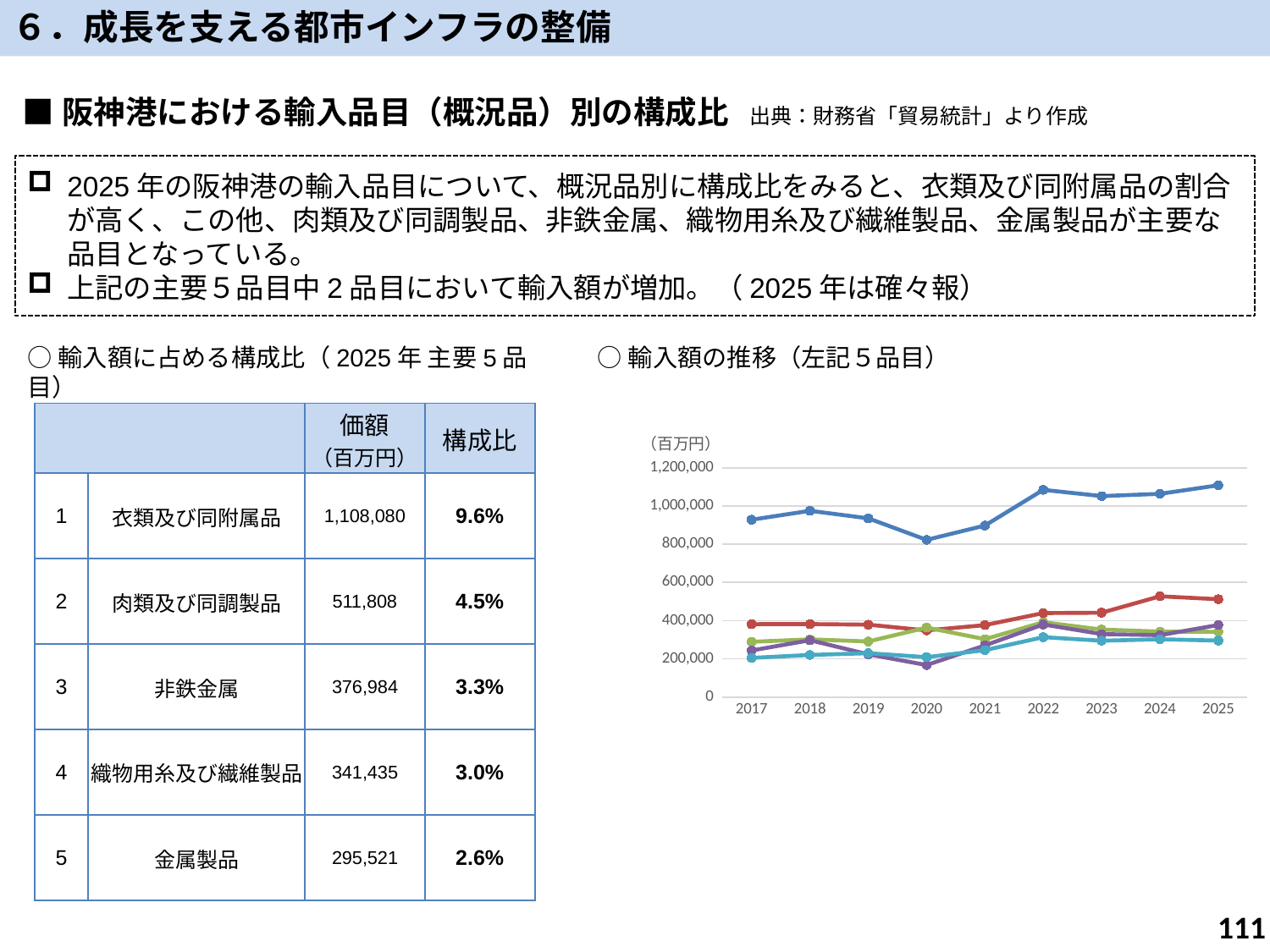

６．成長を支える都市インフラの整備
■阪神港における輸入品目（概況品）別の構成比　出典：財務省「貿易統計」より作成
2025年の阪神港の輸入品目について、概況品別に構成比をみると、衣類及び同附属品の割合が高く、この他、肉類及び同調製品、非鉄金属、織物用糸及び繊維製品、金属製品が主要な品目となっている。
上記の主要５品目中2品目において輸入額が増加。（2025年は確々報）
○輸入額に占める構成比（2025年 主要5品目）
○輸入額の推移（左記５品目）
|  |  | 価額 （百万円） | 構成比 |
| --- | --- | --- | --- |
| 1 | 衣類及び同附属品 | 1,108,080 | 9.6% |
| 2 | 肉類及び同調製品 | 511,808 | 4.5% |
| 3 | 非鉄金属 | 376,984 | 3.3% |
| 4 | 織物用糸及び繊維製品 | 341,435 | 3.0% |
| 5 | 金属製品 | 295,521 | 2.6% |

### Chart

| Category | 衣類及び同附属品 | 肉類及び同調製品 | 織物用糸及び繊維製品 | 非鉄金属 | 金属製品 |
|---|---|---|---|---|---|
| 2017 | 928080.003 | 381217.001 | 289003.648 | 243407.877 | 204774.785 |
| 2018 | 974643.133 | 381747.096 | 301834.304 | 297415.911 | 220318.263 |
| 2019 | 935271.161 | 378590.114 | 290931.67 | 223489.43 | 229493.826 |
| 2020 | 822391.717 | 348616.228 | 363517.874 | 167577.96 | 208792.782 |
| 2021 | 897553.705 | 376210.417 | 302873.249 | 270087.67 | 245384.226 |
| 2022 | 1084301.134 | 439277.195 | 391439.597 | 379678.737 | 313346.409 |
| 2023 | 1051600.318 | 441193.81299999997 | 353172.081 | 329476.054 | 294853.507 |
| 2024 | 1063381.121 | 527132.087 | 342708.439 | 323826.424 | 302429.977 |
| 2025 | 1108080.327 | 511808.17 | 341434.821 | 376984.11 | 295521.36699999997 |
111